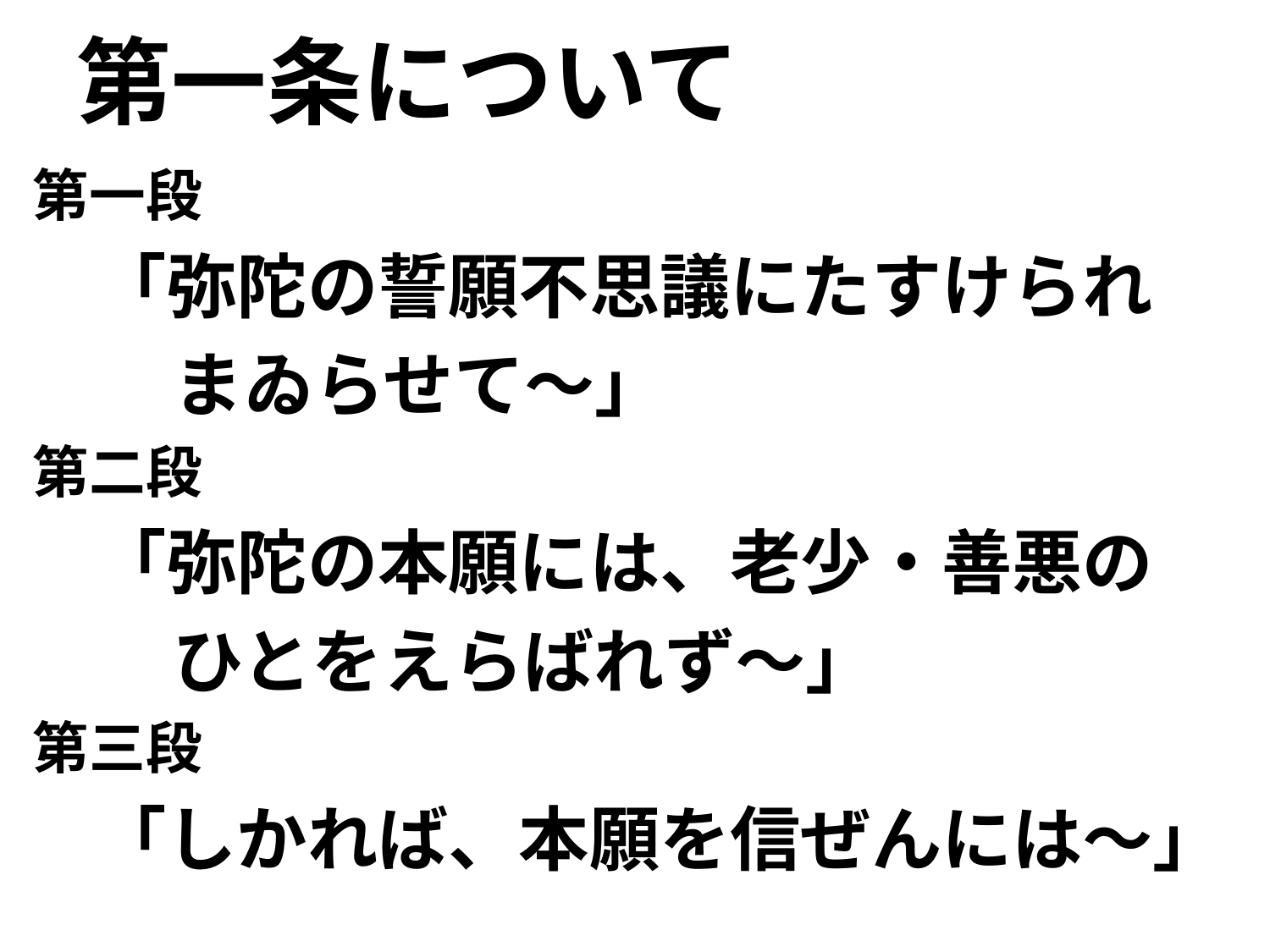

# 第一条について
第一段
　「弥陀の誓願不思議にたすけられ
　　まゐらせて～」
第二段
　「弥陀の本願には、老少・善悪の
　　ひとをえらばれず～」
第三段
　「しかれば、本願を信ぜんには～」